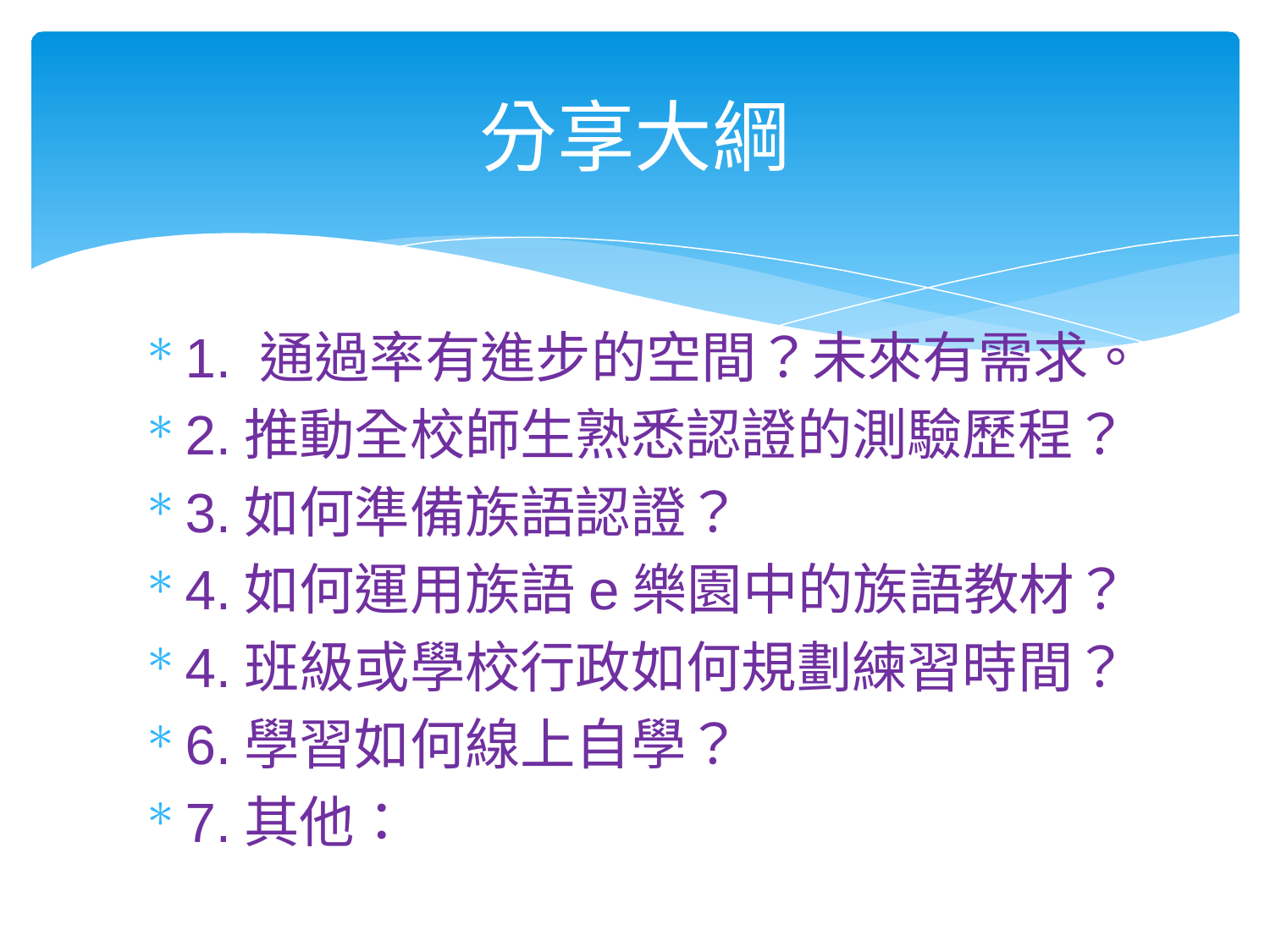

# 分享大綱
1. 通過率有進步的空間？未來有需求。
2.推動全校師生熟悉認證的測驗歷程？
3.如何準備族語認證？
4.如何運用族語e樂園中的族語教材？
4.班級或學校行政如何規劃練習時間？
6.學習如何線上自學？
7.其他：